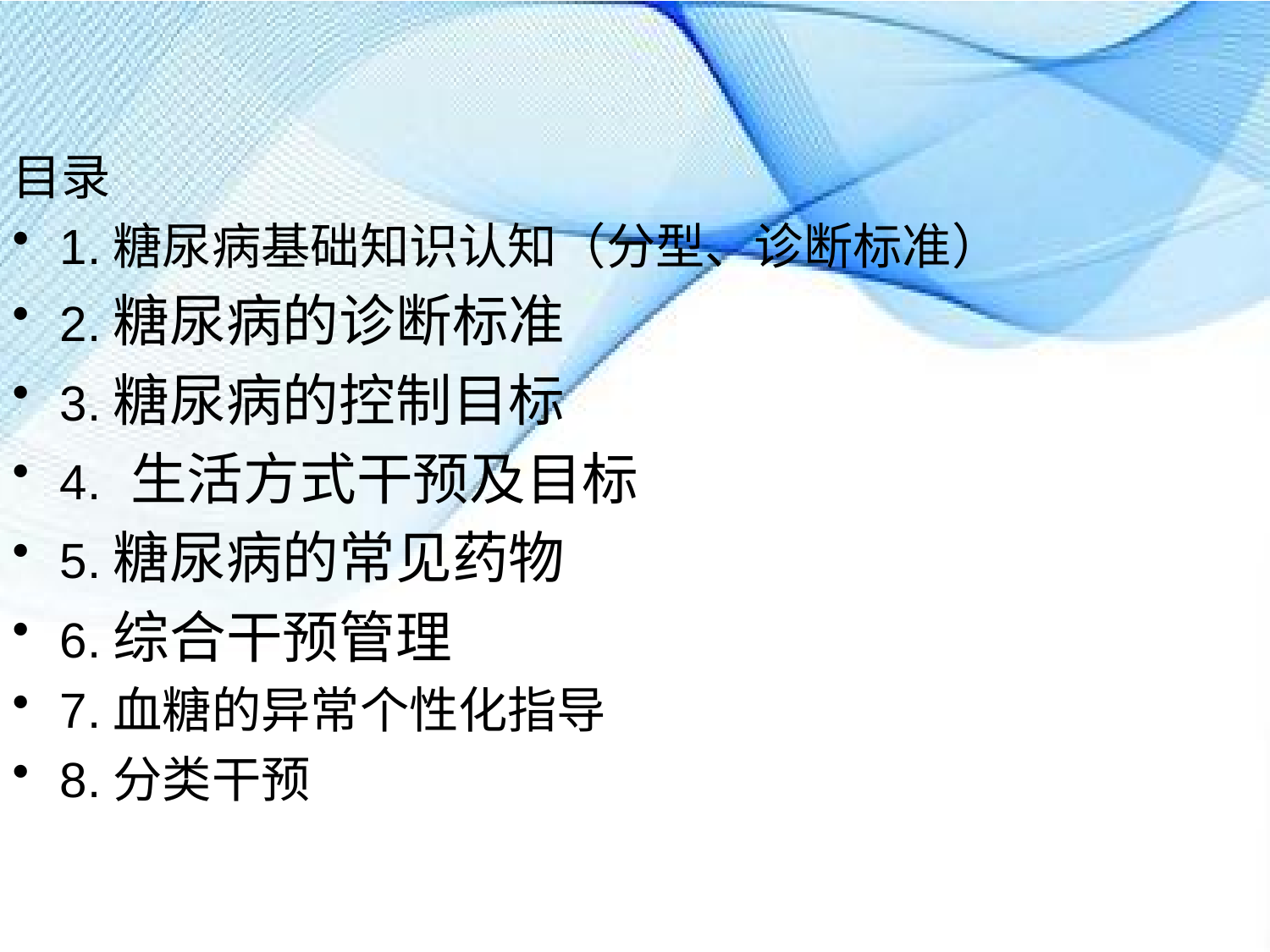

目录
1.糖尿病基础知识认知（分型、诊断标准）
2.糖尿病的诊断标准
3.糖尿病的控制目标
4. 生活方式干预及目标
5.糖尿病的常见药物
6.综合干预管理
7.血糖的异常个性化指导
8.分类干预